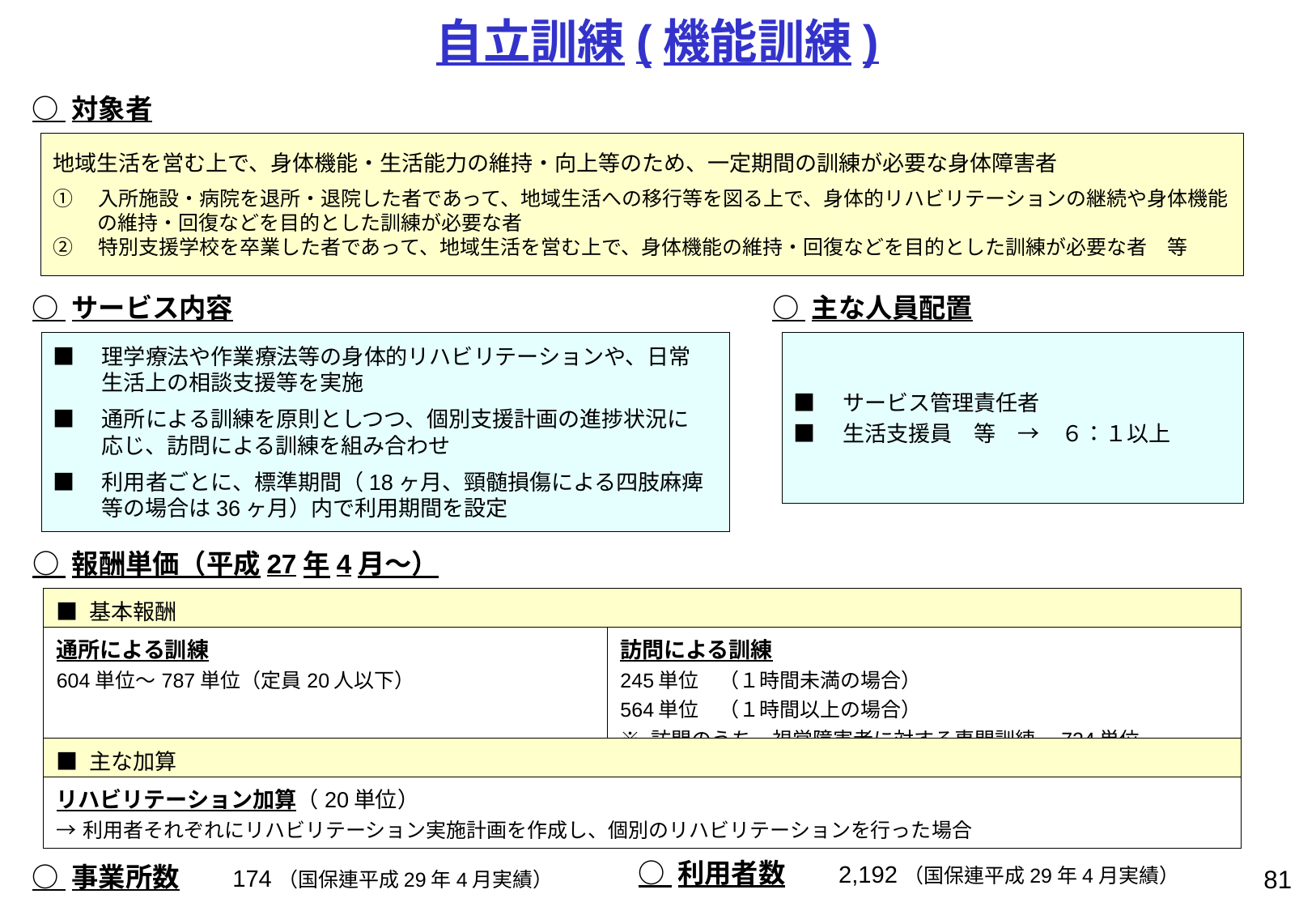

自立訓練(機能訓練)
○ 対象者
地域生活を営む上で、身体機能・生活能力の維持・向上等のため、一定期間の訓練が必要な身体障害者

①　入所施設・病院を退所・退院した者であって、地域生活への移行等を図る上で、身体的リハビリテーションの継続や身体機能
　　 の維持・回復などを目的とした訓練が必要な者
②　特別支援学校を卒業した者であって、地域生活を営む上で、身体機能の維持・回復などを目的とした訓練が必要な者　等
○ サービス内容
○ 主な人員配置
■　理学療法や作業療法等の身体的リハビリテーションや、日常
　　 生活上の相談支援等を実施

■　通所による訓練を原則としつつ、個別支援計画の進捗状況に
　　 応じ、訪問による訓練を組み合わせ

■　利用者ごとに、標準期間（18ヶ月、頸髄損傷による四肢麻痺
　　 等の場合は36ヶ月）内で利用期間を設定
■　サービス管理責任者

■　生活支援員　等　→　６：１以上
○ 報酬単価（平成27年4月～）
| ■ 基本報酬 |  |
| --- | --- |
| 通所による訓練 604単位～787単位（定員20人以下） | 訪問による訓練 245単位　（１時間未満の場合） 564単位　（１時間以上の場合） ※ 訪問のうち、視覚障害者に対する専門訓練　724単位 |
| ■ 主な加算 |  |
| リハビリテーション加算（20単位） →利用者それぞれにリハビリテーション実施計画を作成し、個別のリハビリテーションを行った場合 |  |
○ 利用者数　　2,192（国保連平成29年4月実績）
○ 事業所数　　174（国保連平成29年4月実績）
81